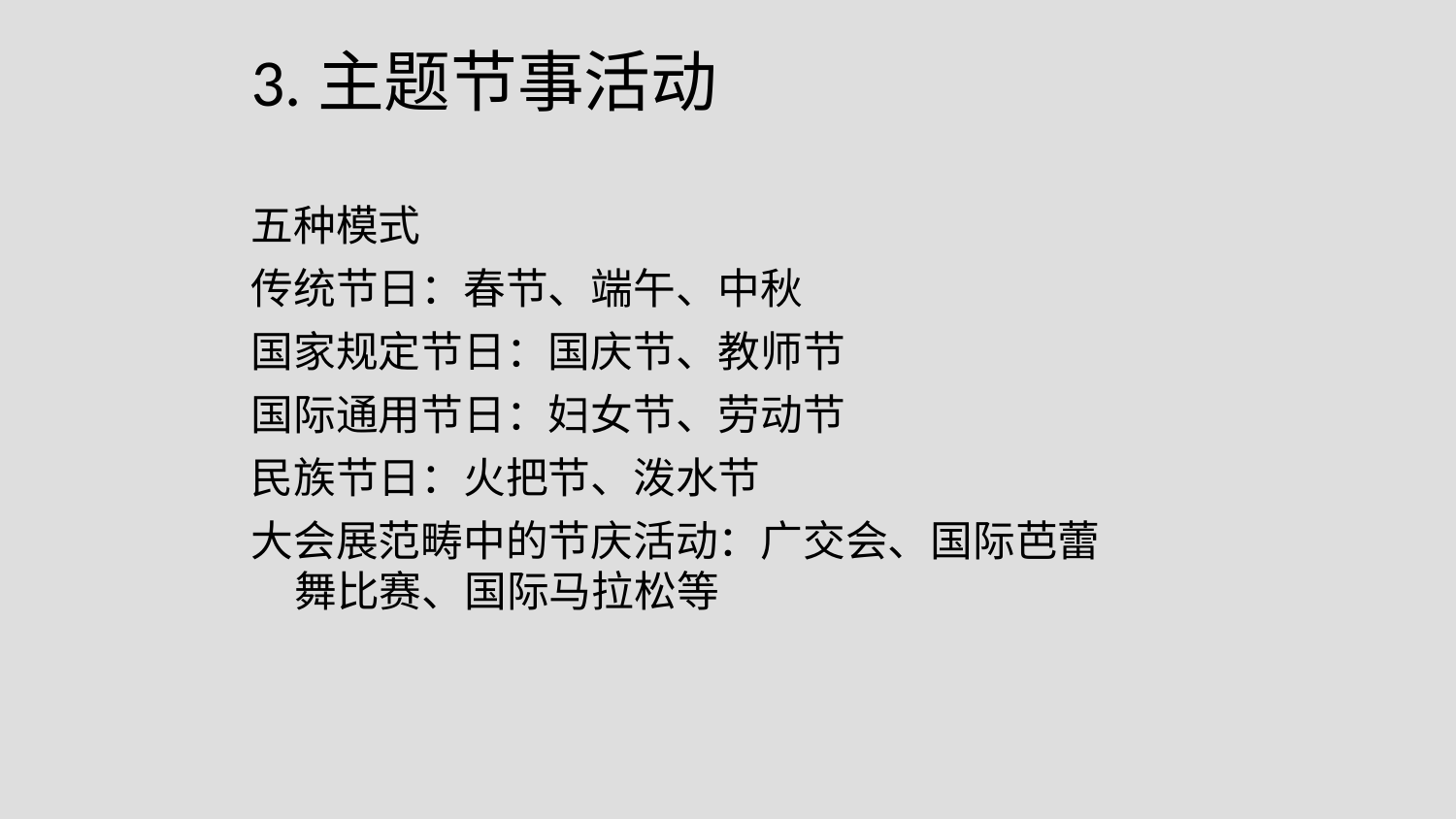

# 3.主题节事活动
五种模式
传统节日：春节、端午、中秋
国家规定节日：国庆节、教师节
国际通用节日：妇女节、劳动节
民族节日：火把节、泼水节
大会展范畴中的节庆活动：广交会、国际芭蕾舞比赛、国际马拉松等